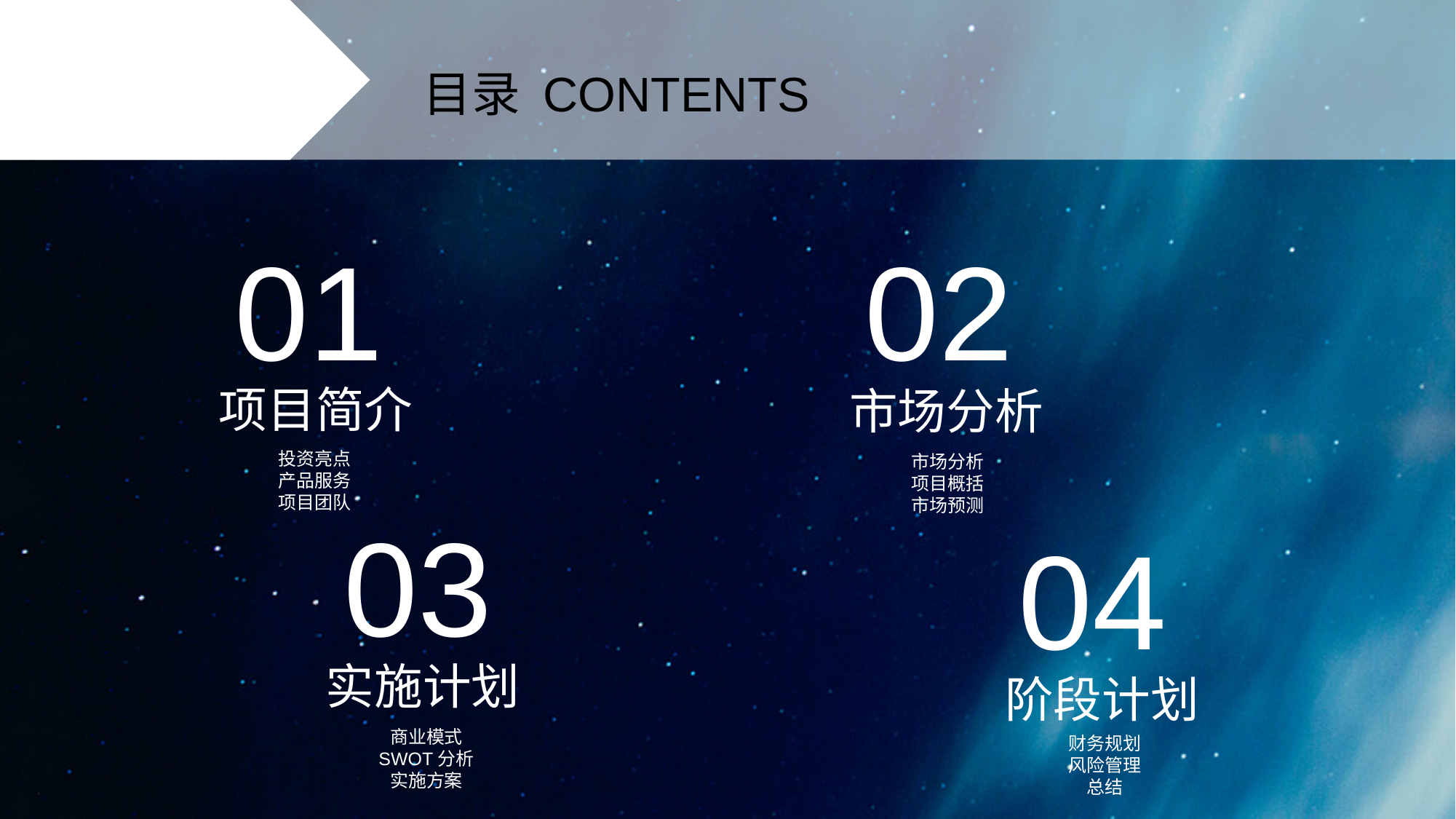

目录 CONTENTS
01
02
项目简介
市场分析
投资亮点
产品服务
项目团队
市场分析
项目概括
市场预测
03
04
实施计划
阶段计划
商业模式
SWOT分析
实施方案
财务规划
风险管理
总结